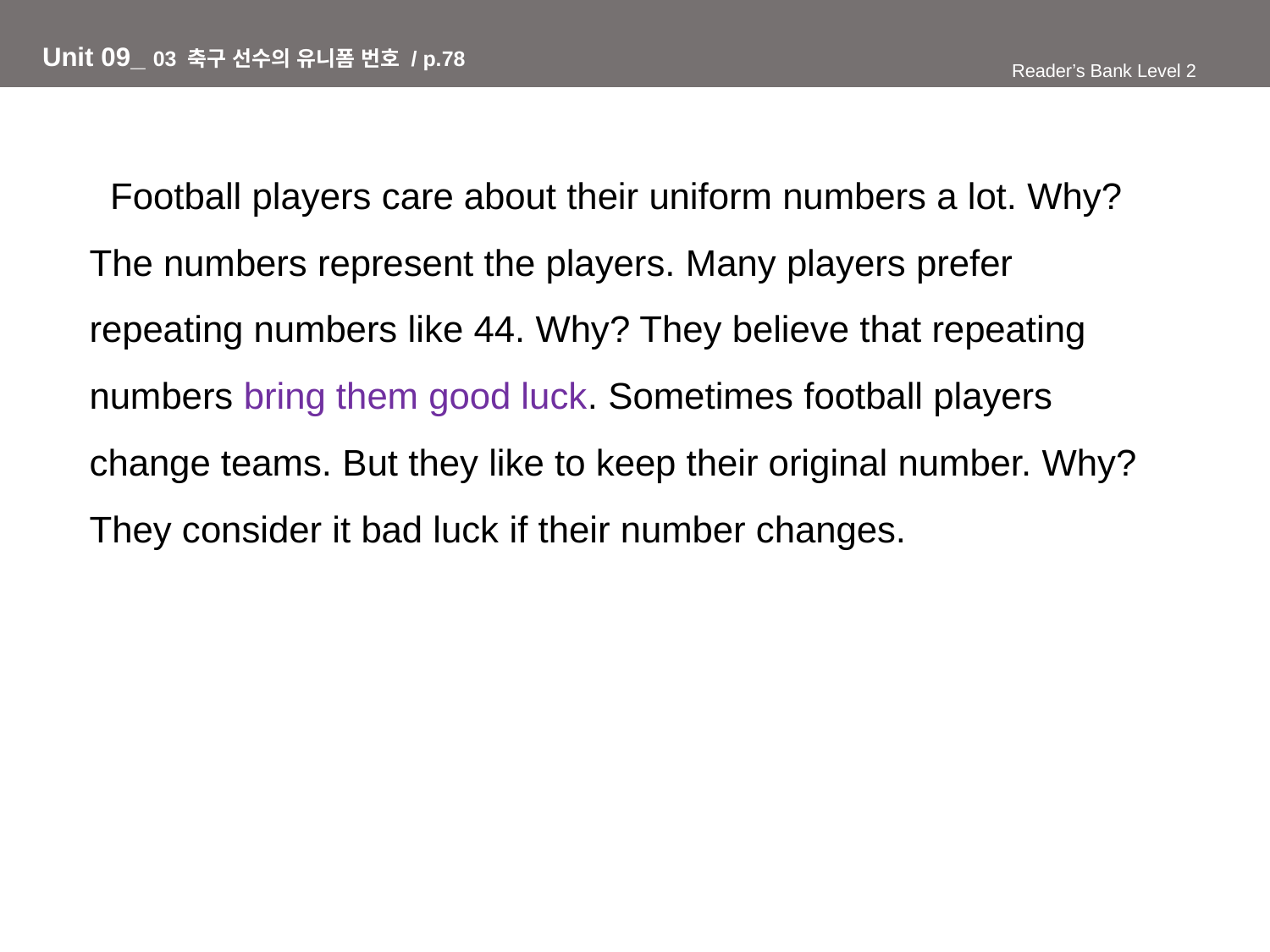

# Unit 09_ 03 축구 선수의 유니폼 번호 / p.78
Reader’s Bank Level 2

  Football players care about their uniform numbers a lot. Why? The numbers represent the players. Many players prefer repeating numbers like 44. Why? They believe that repeating numbers bring them good luck. Sometimes football players change teams. But they like to keep their original number. Why? They consider it bad luck if their number changes.